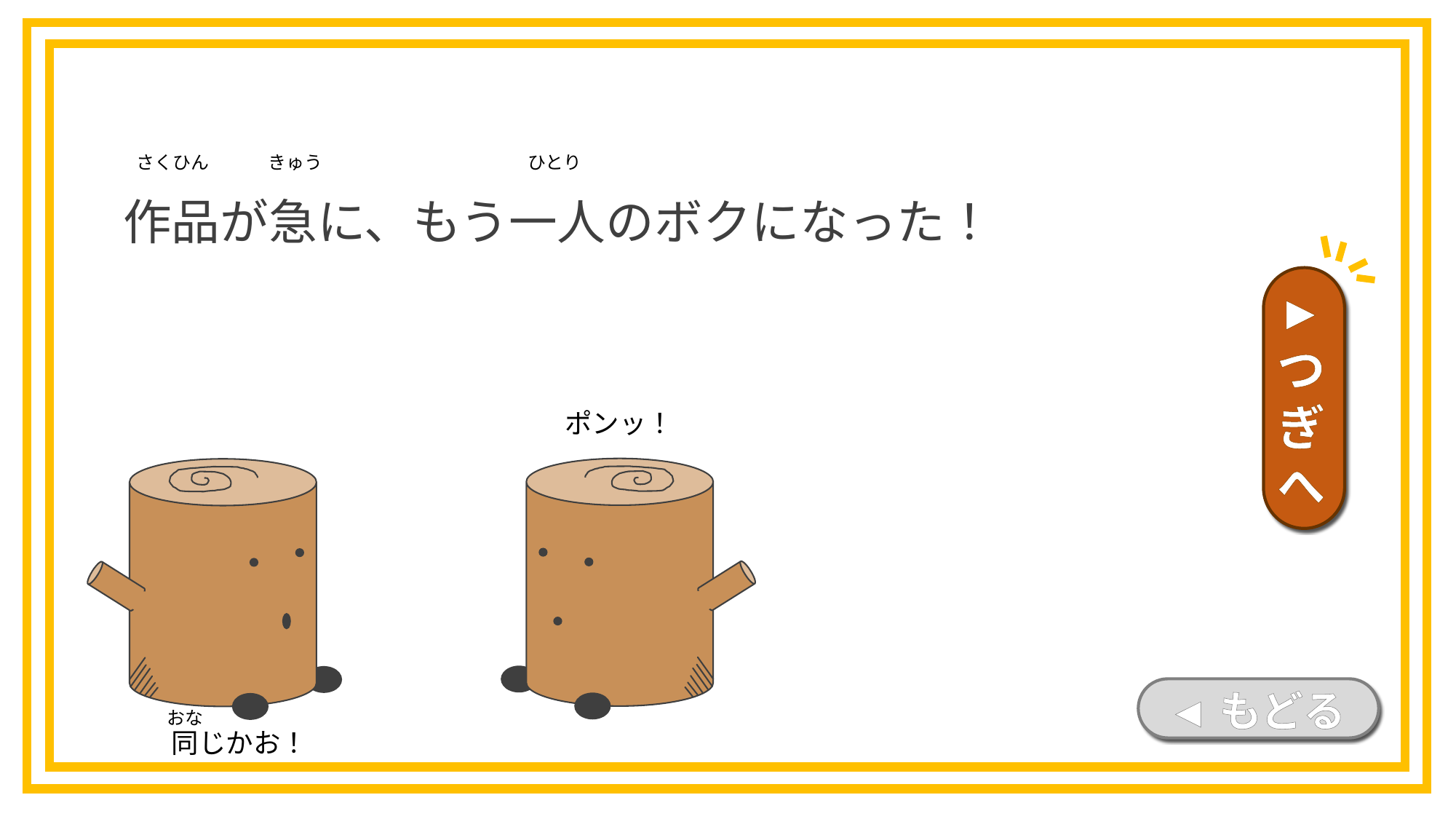

作品が急に、もう一人のボクになった！
ひとり
きゅう
さくひん
►つぎへ

ポンッ！

◄もどる

おな
同じかお！